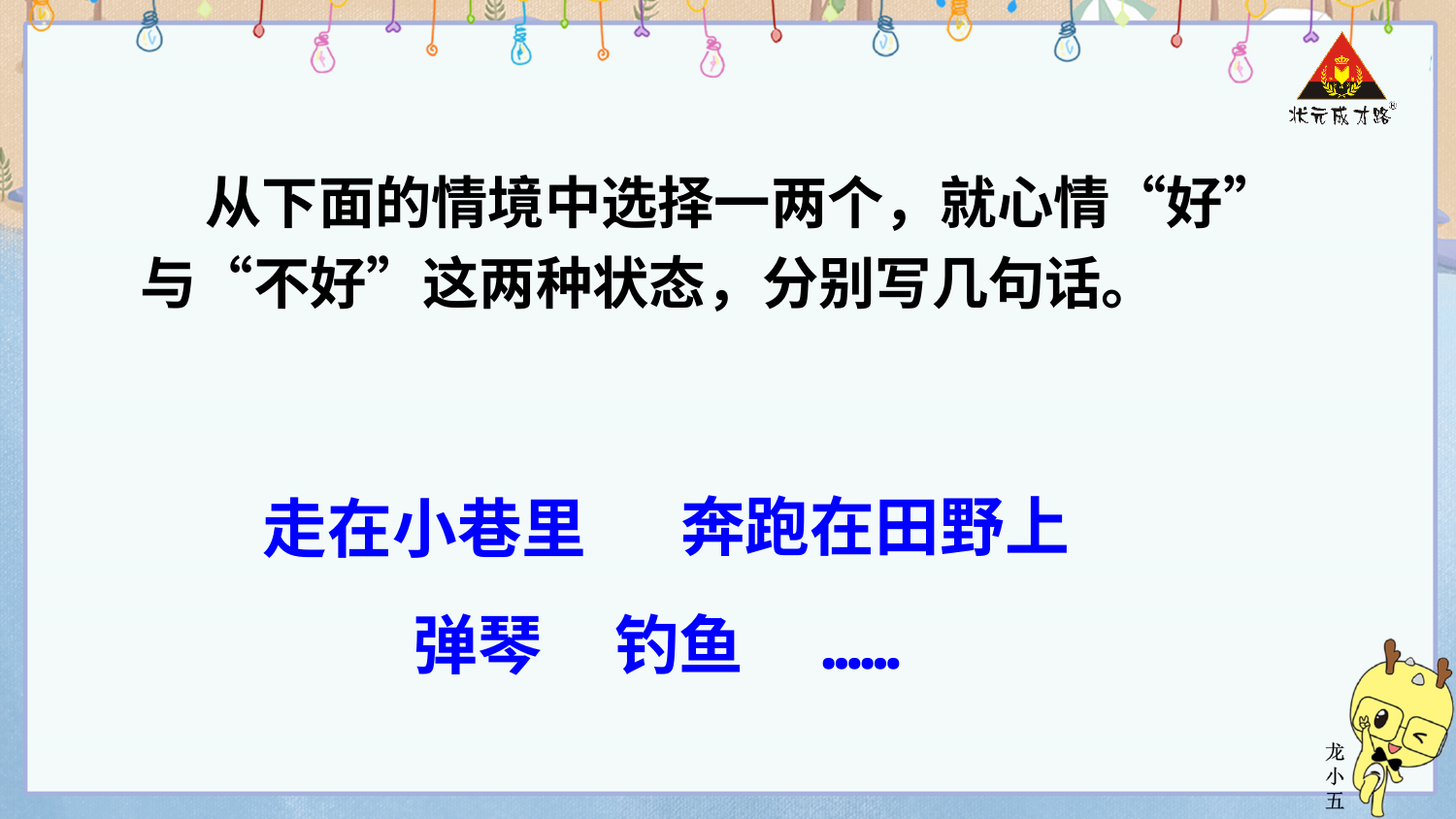

从下面的情境中选择一两个，就心情“好”与“不好”这两种状态，分别写几句话。
奔跑在田野上
走在小巷里
弹琴
钓鱼
……